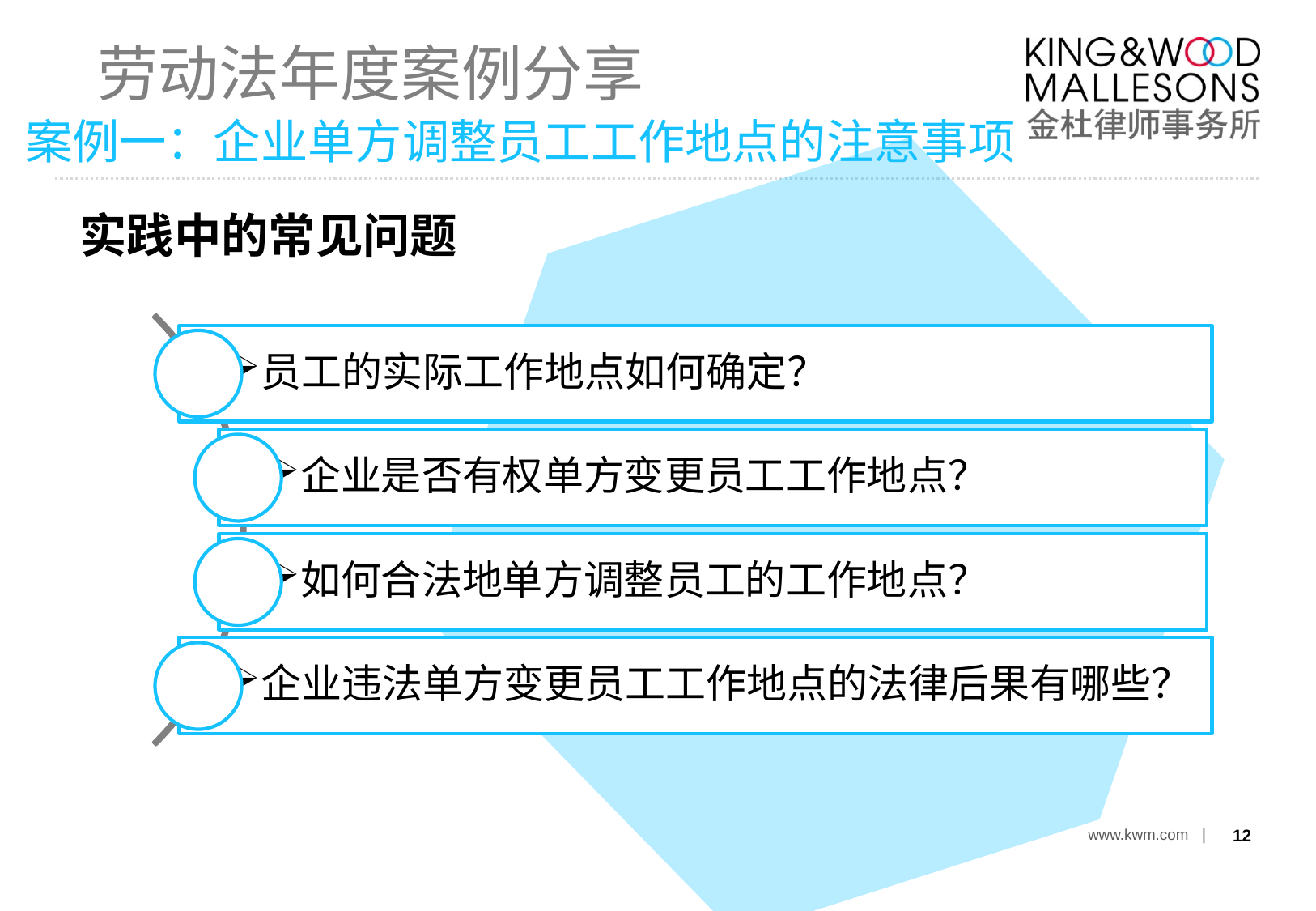

实践中的常见问题

员工的实际工作地点如何确定？

企业是否有权单方变更员工工作地点？

如何合法地单方调整员工的工作地点？

企业违法单方变更员工工作地点的法律后果有哪些？